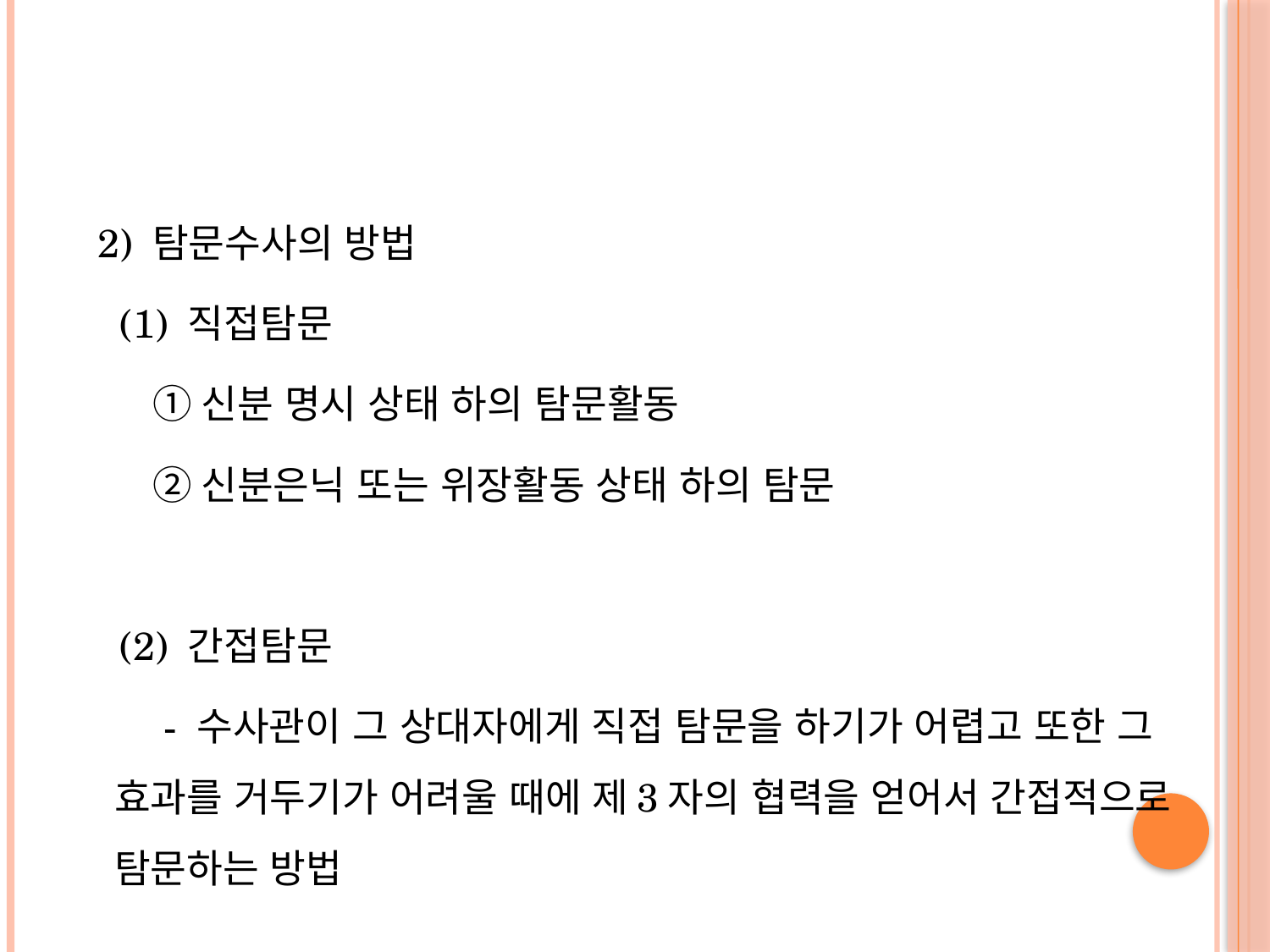

#
  2) 탐문수사의 방법
    (1) 직접탐문
       ①신분 명시 상태 하의 탐문활동
       ②신분은닉 또는 위장활동 상태 하의 탐문

    (2) 간접탐문
        - 수사관이 그 상대자에게 직접 탐문을 하기가 어렵고 또한 그 효과를 거두기가 어려울 때에 제3자의 협력을 얻어서 간접적으로 탐문하는 방법